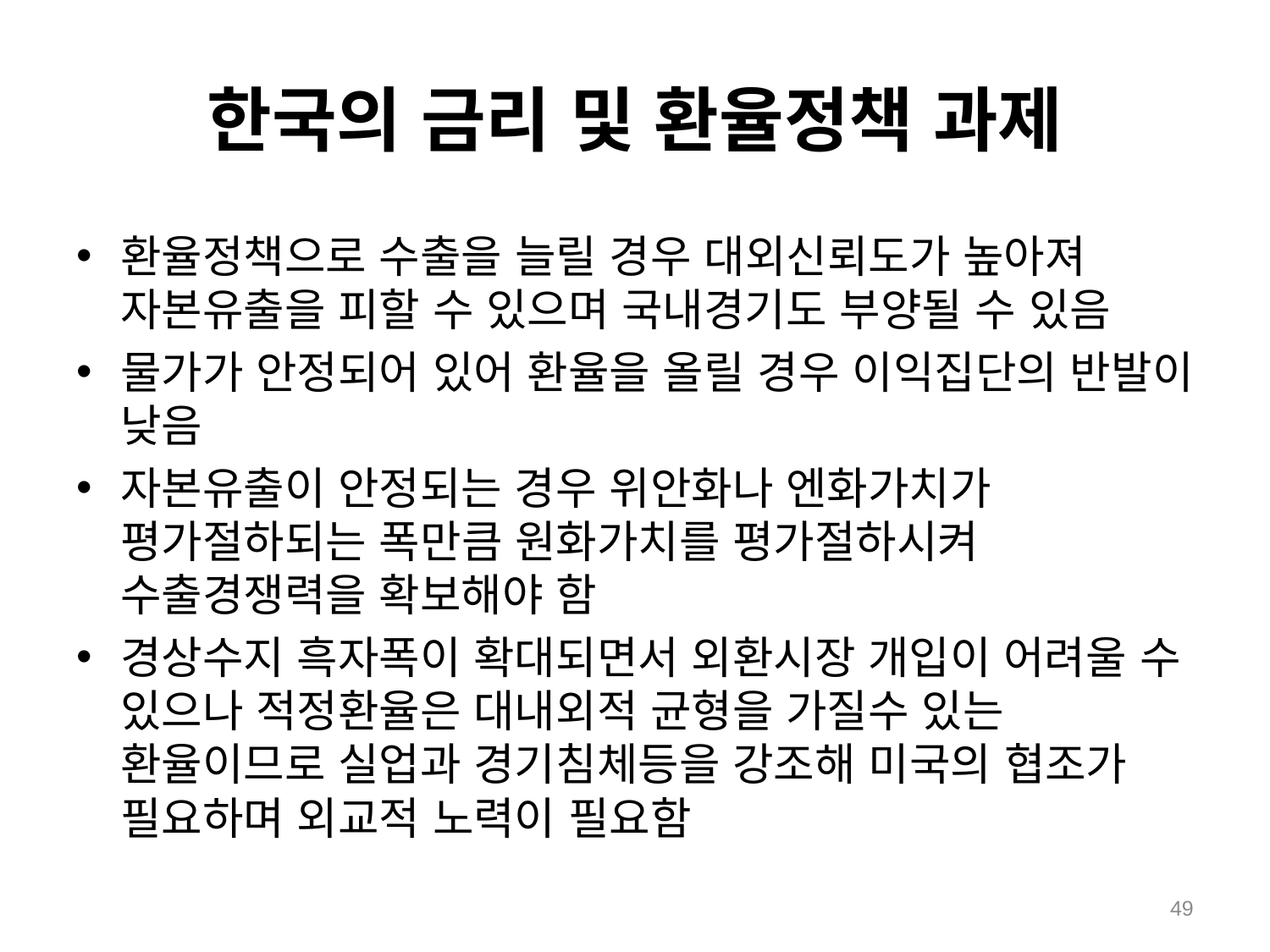

# 한국의 금리 및 환율정책 과제
환율정책으로 수출을 늘릴 경우 대외신뢰도가 높아져 자본유출을 피할 수 있으며 국내경기도 부양될 수 있음
물가가 안정되어 있어 환율을 올릴 경우 이익집단의 반발이 낮음
자본유출이 안정되는 경우 위안화나 엔화가치가 평가절하되는 폭만큼 원화가치를 평가절하시켜 수출경쟁력을 확보해야 함
경상수지 흑자폭이 확대되면서 외환시장 개입이 어려울 수 있으나 적정환율은 대내외적 균형을 가질수 있는 환율이므로 실업과 경기침체등을 강조해 미국의 협조가 필요하며 외교적 노력이 필요함
49